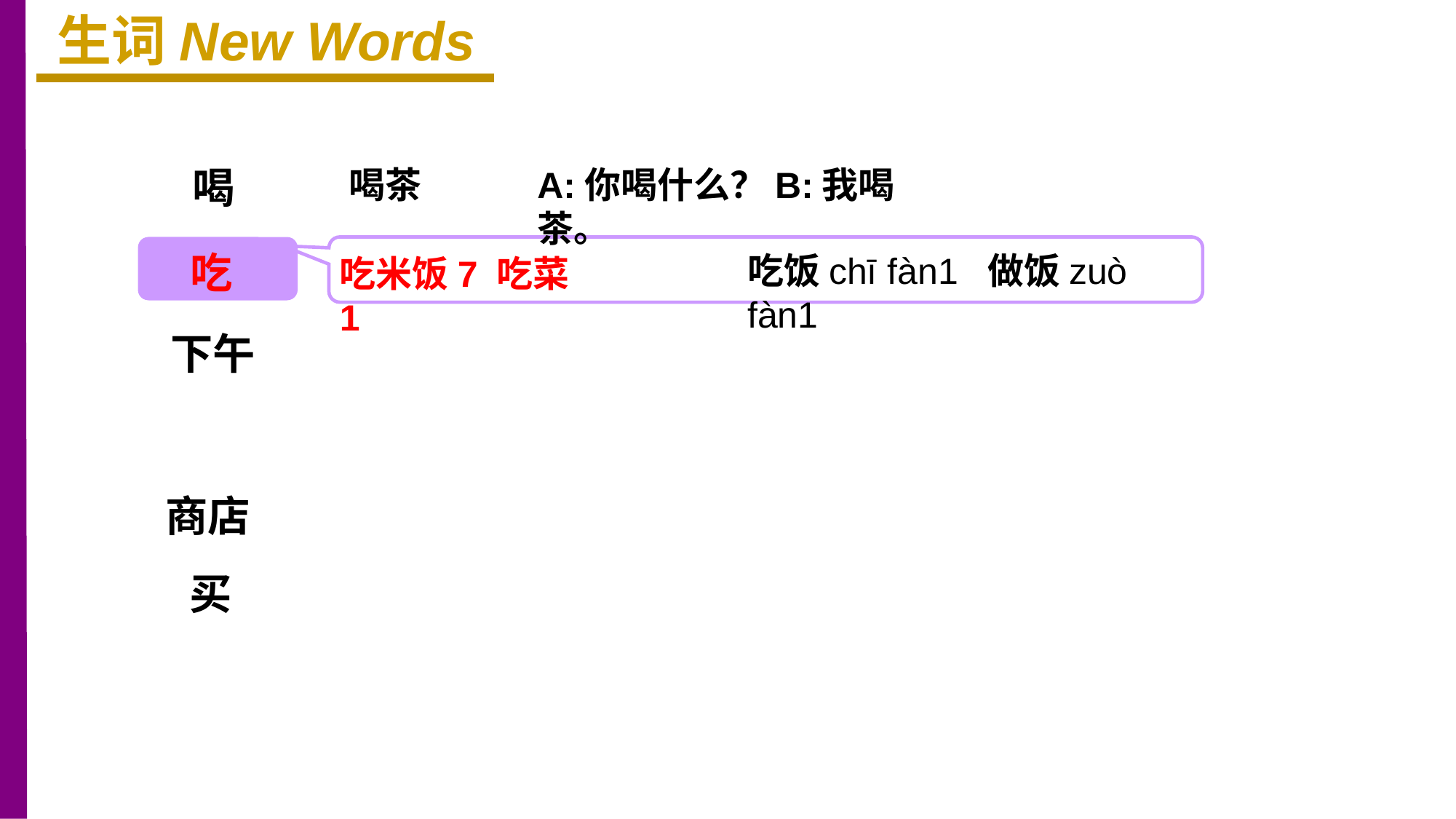

生词New Words
喝
喝茶
A:你喝什么？B:我喝茶。

吃
吃饭chī fàn1  做饭zuò fàn1
吃米饭7 吃菜1
下午
商店
买